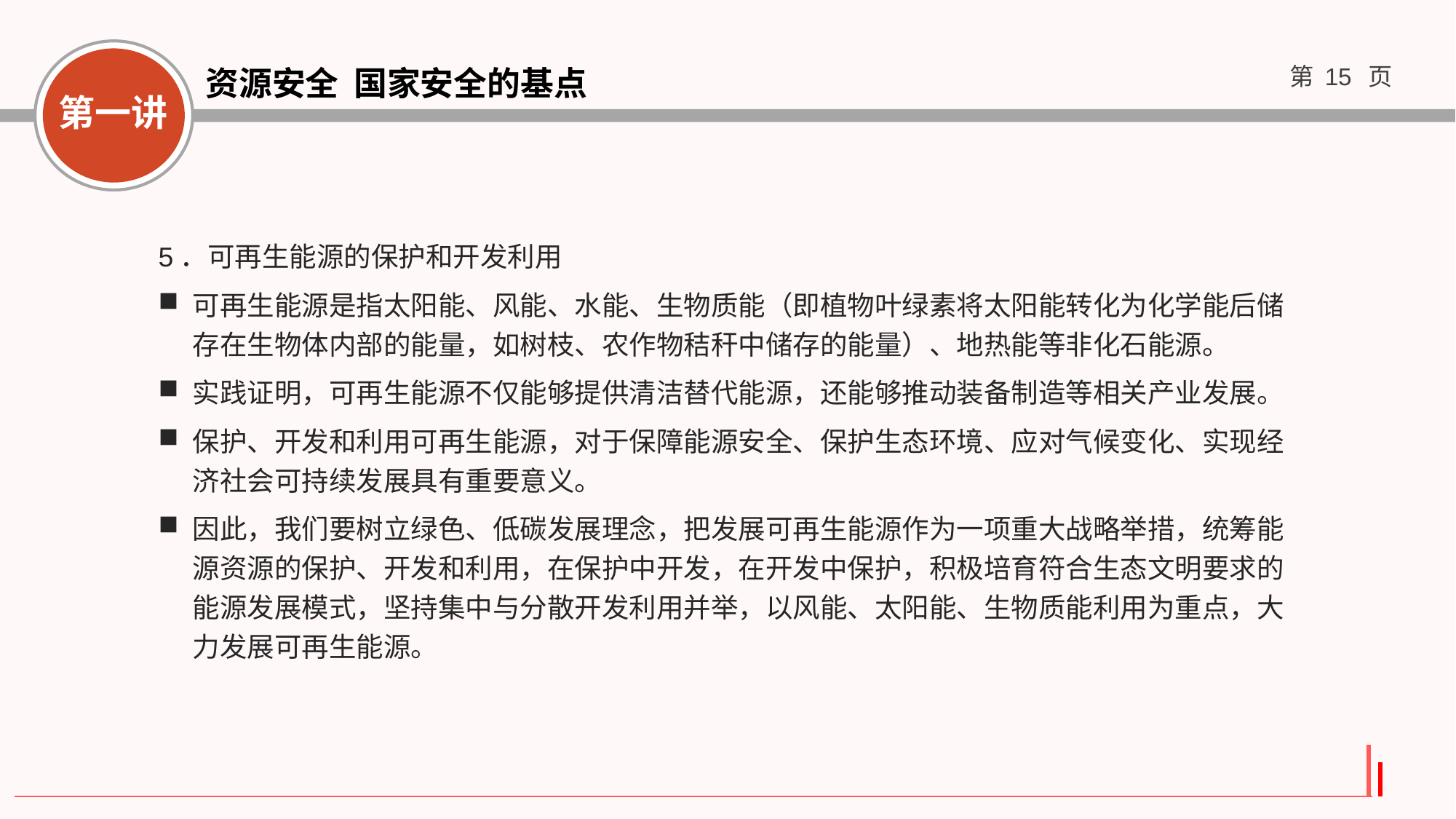

5．可再生能源的保护和开发利用
可再生能源是指太阳能、风能、水能、生物质能（即植物叶绿素将太阳能转化为化学能后储存在生物体内部的能量，如树枝、农作物秸秆中储存的能量）、地热能等非化石能源。
实践证明，可再生能源不仅能够提供清洁替代能源，还能够推动装备制造等相关产业发展。
保护、开发和利用可再生能源，对于保障能源安全、保护生态环境、应对气候变化、实现经济社会可持续发展具有重要意义。
因此，我们要树立绿色、低碳发展理念，把发展可再生能源作为一项重大战略举措，统筹能源资源的保护、开发和利用，在保护中开发，在开发中保护，积极培育符合生态文明要求的能源发展模式，坚持集中与分散开发利用并举，以风能、太阳能、生物质能利用为重点，大力发展可再生能源。